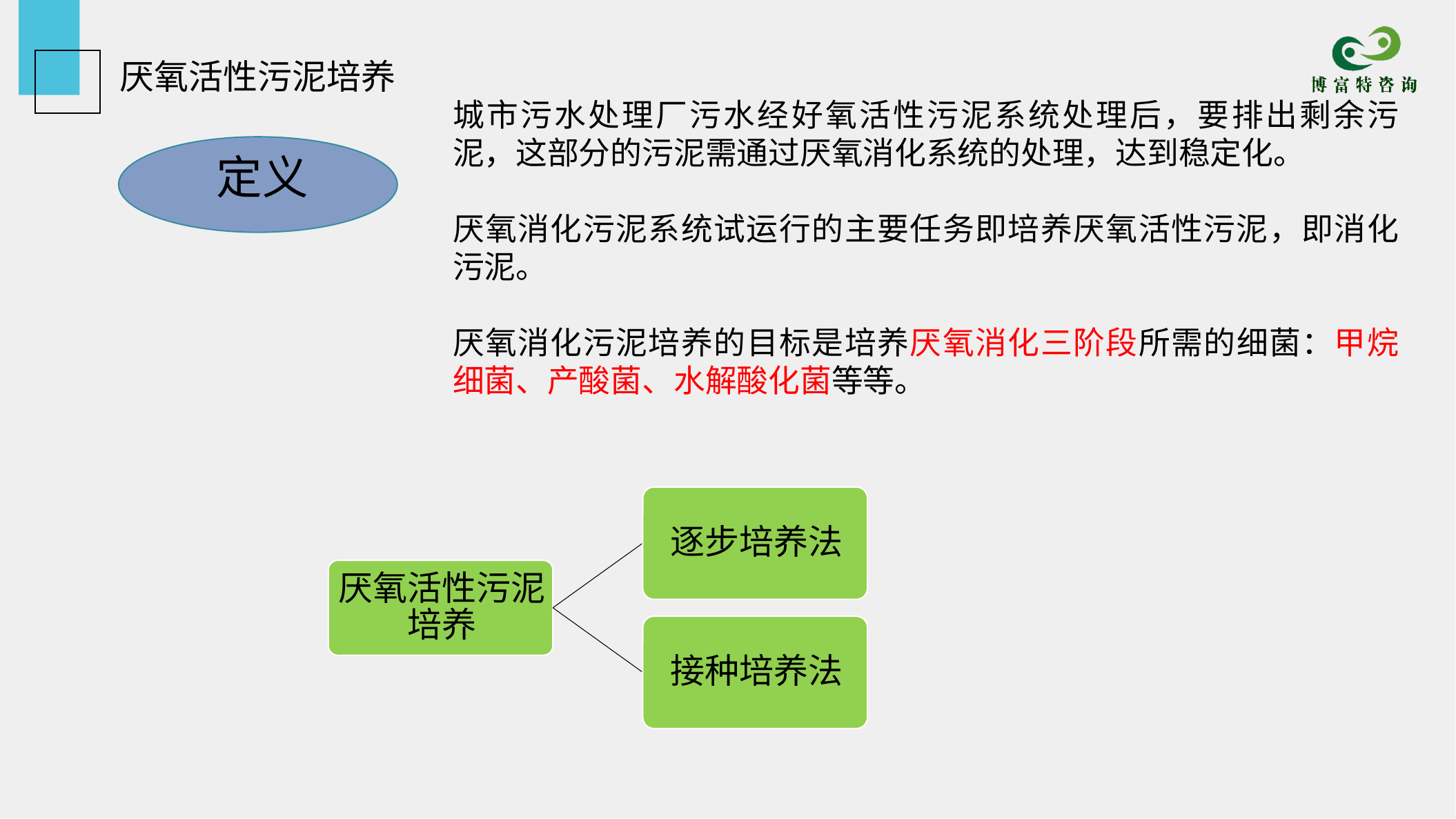

厌氧活性污泥培养
城市污水处理厂污水经好氧活性污泥系统处理后，要排出剩余污泥，这部分的污泥需通过厌氧消化系统的处理，达到稳定化。

厌氧消化污泥系统试运行的主要任务即培养厌氧活性污泥，即消化污泥。

厌氧消化污泥培养的目标是培养厌氧消化三阶段所需的细菌：甲烷细菌、产酸菌、水解酸化菌等等。

定义
厌氧活性污泥培养

逐步培养法

接种培养法